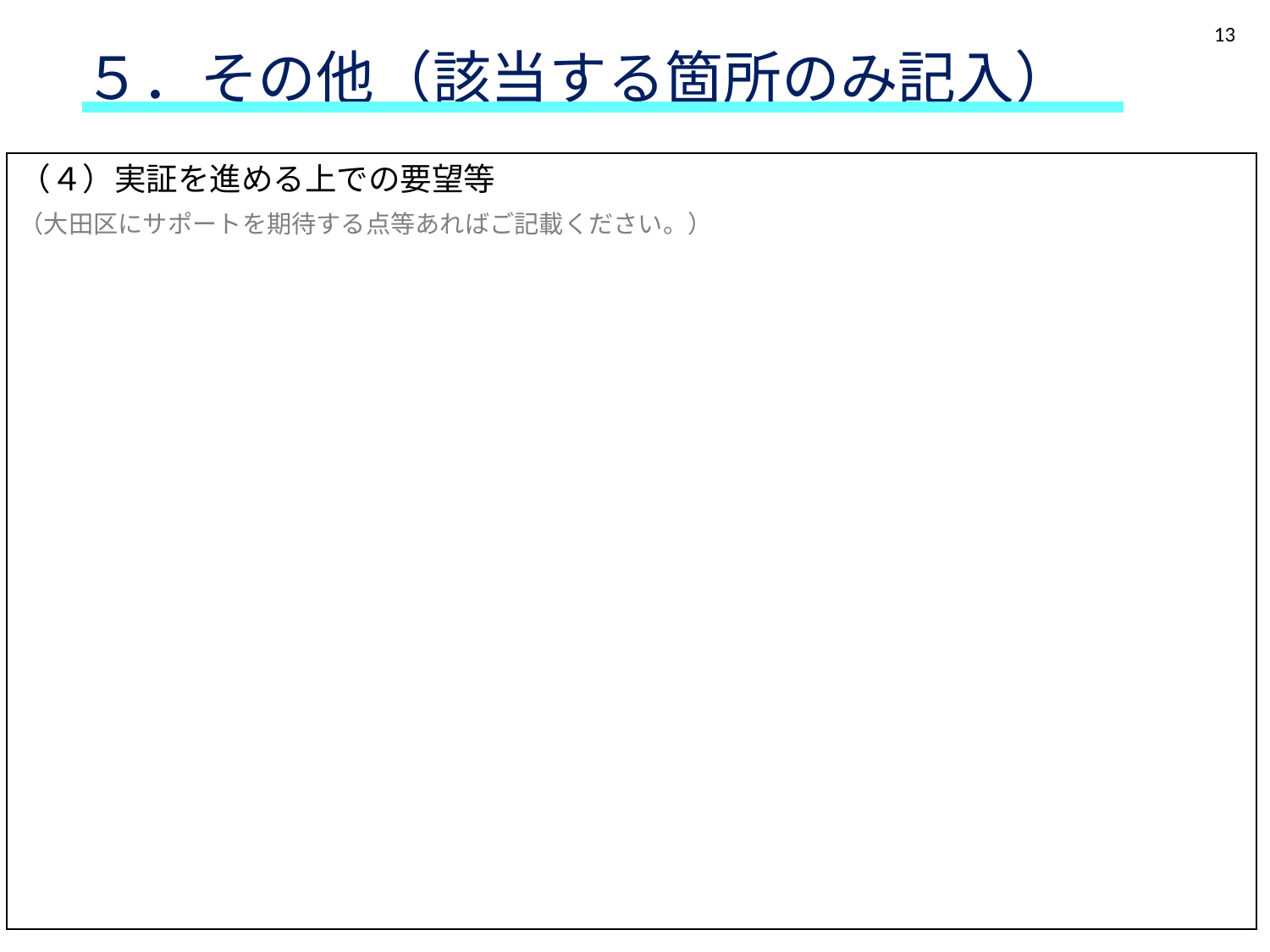

（４）実証を進める上での要望等
（大田区にサポートを期待する点等あればご記載ください。）